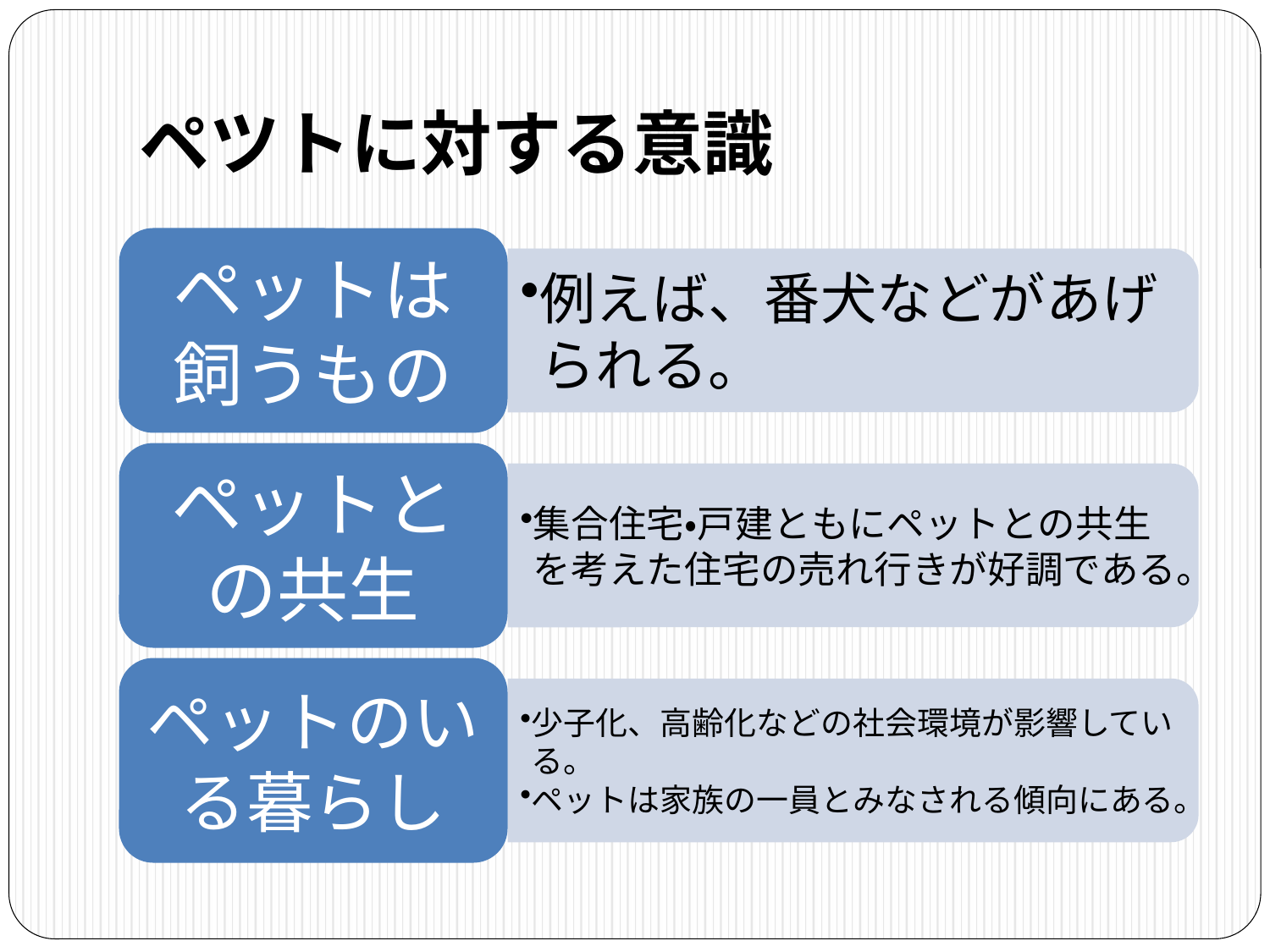

# ペツトに対する意識
ペットとの共生
集合住宅・戸建ともにペットとの共生を考えた住宅の売れ行きが好調である。
少子化、高齢化などの社会環境が影響している。
ペットは家族の一員とみなされる傾向にある。